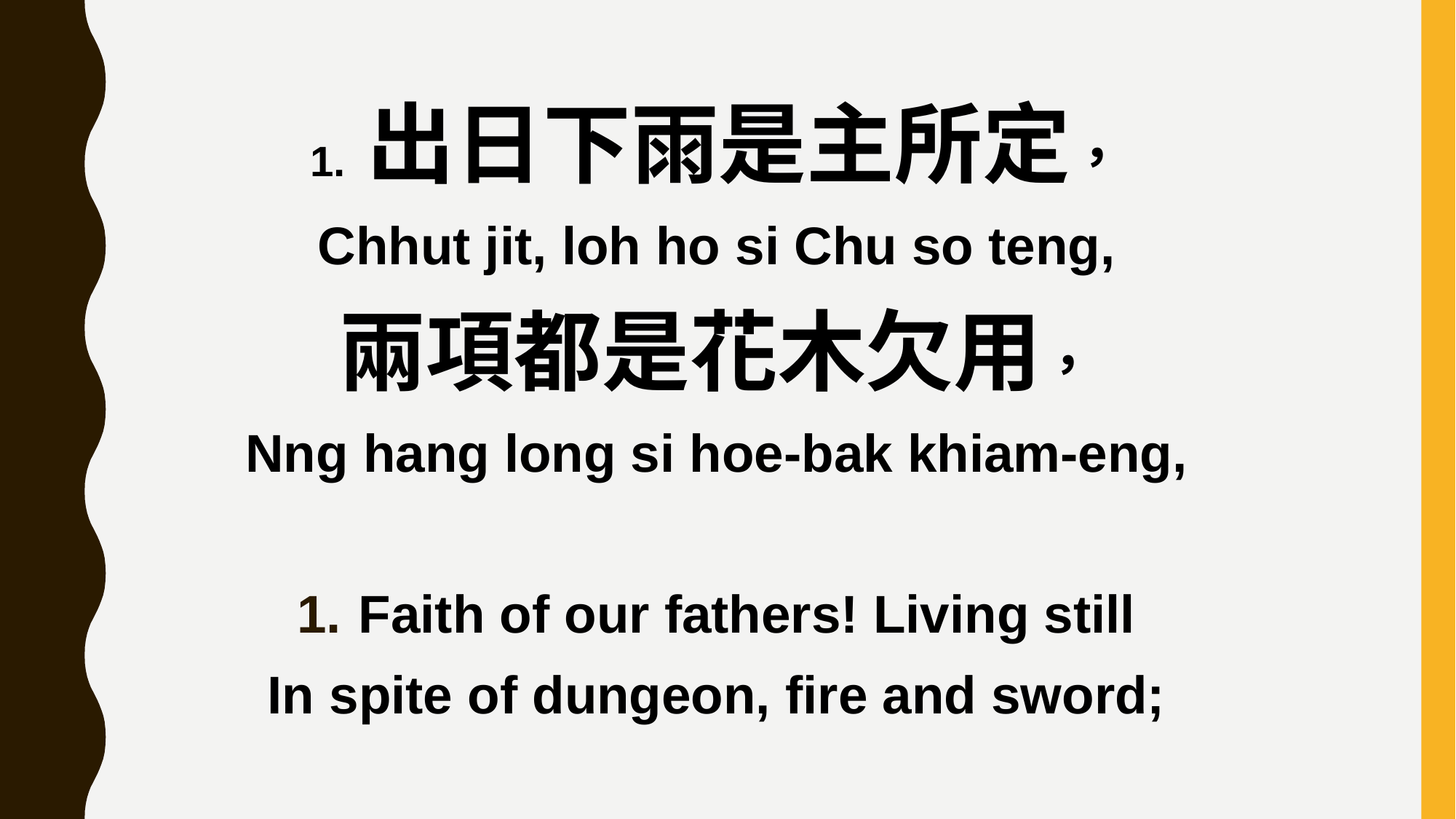

1. 出日下雨是主所定，
Chhut jit, loh ho si Chu so teng,
兩項都是花木欠用，
Nng hang long si hoe-bak khiam-eng,

Faith of our fathers! Living still
In spite of dungeon, fire and sword;